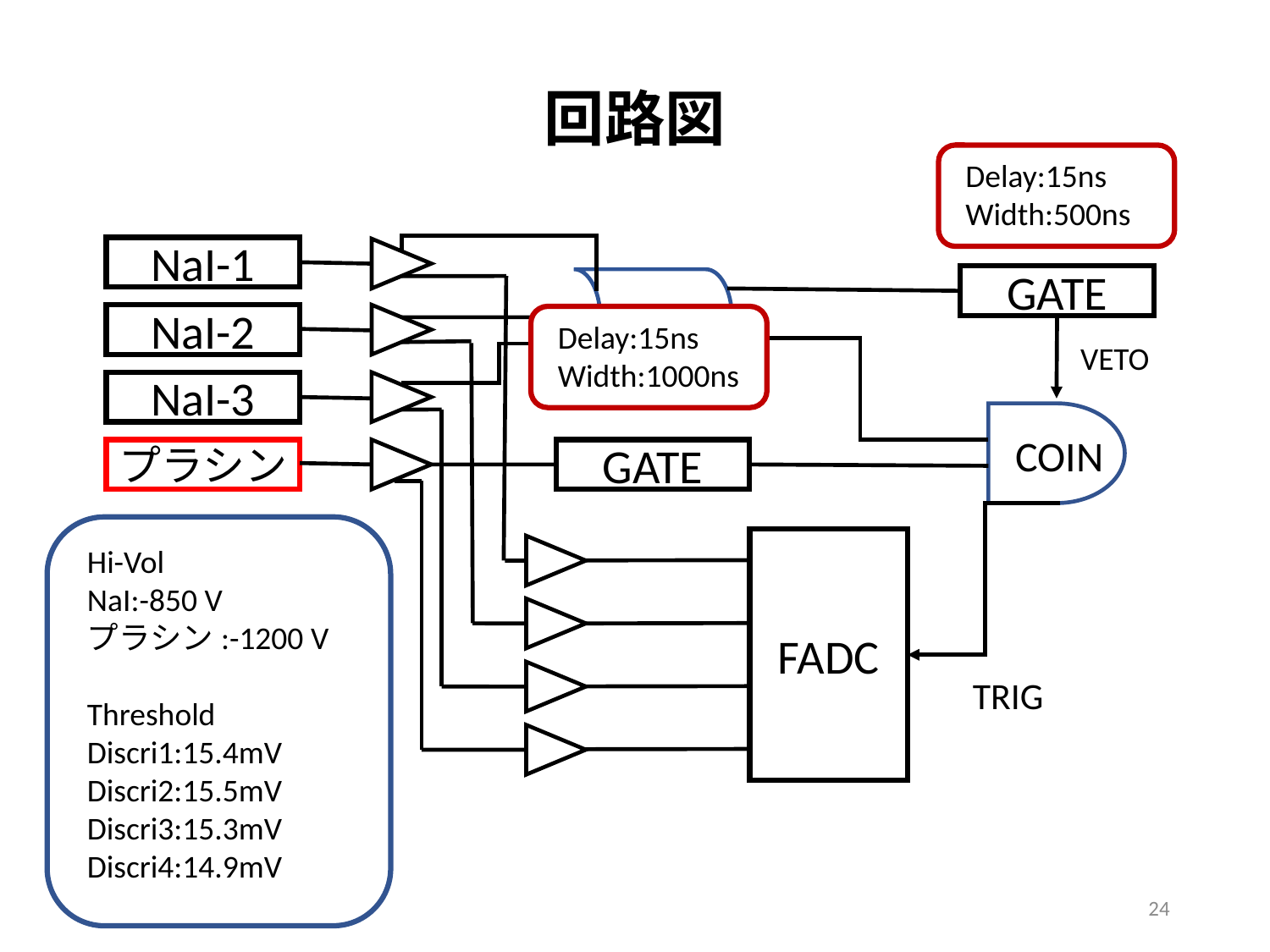

# 回路図

Delay:15ns
Width:500ns

NaI-1
GATE

FAN

NaI-2
VETO

NaI-3

COIN

プラシン
GATE
FADC

TRIG

Delay:15ns
Width:1000ns

Hi-Vol
NaI:-850 V
プラシン:-1200 V

Threshold
Discri1:15.4mV
Discri2:15.5mV
Discri3:15.3mV
Discri4:14.9mV
24